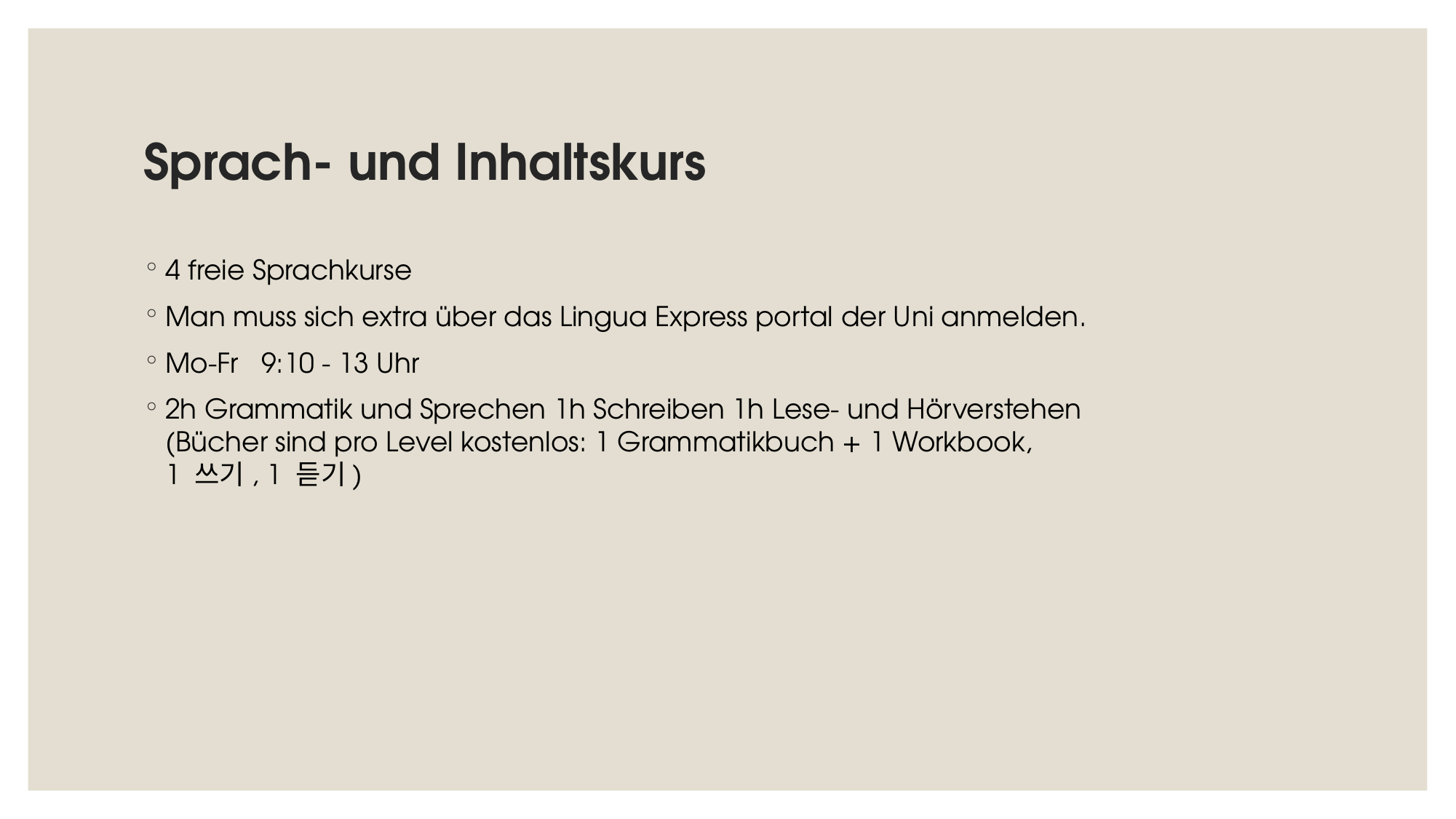

# Sprach- und Inhaltskurs
4 freie Sprachkurse
Man muss sich extra über das Lingua Express portal der Uni anmelden.
Mo-Fr   9:10 - 13 Uhr
2h Grammatik und Sprechen 1h Schreiben 1h Lese- und Hörverstehen
(Bücher sind pro Level kostenlos: 1 Grammatikbuch + 1 Workbook,
1 쓰기, 1 듣기)